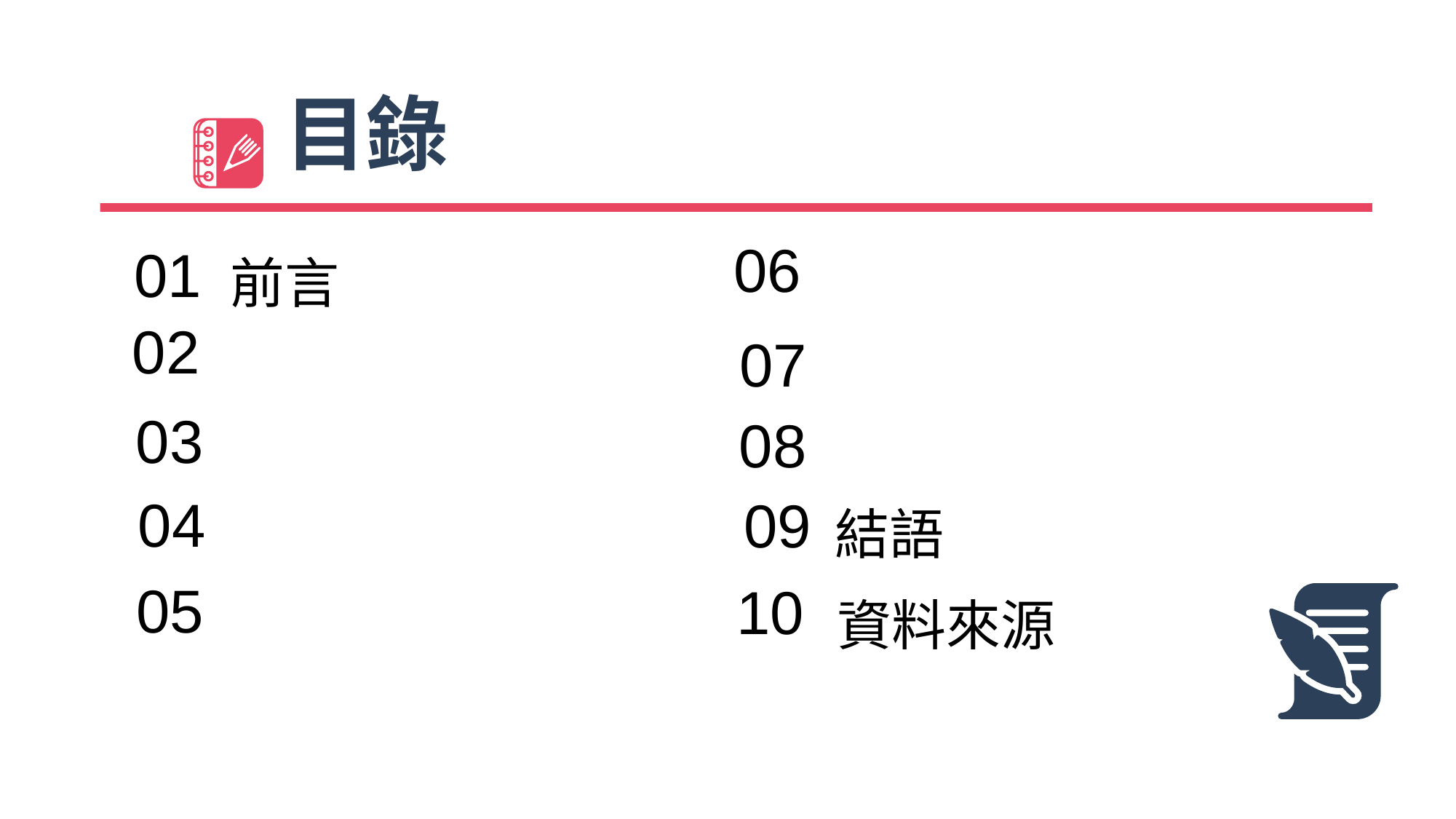

目錄

06
01
前言
02
07
03
08
04
09
結語
05
10

資料來源